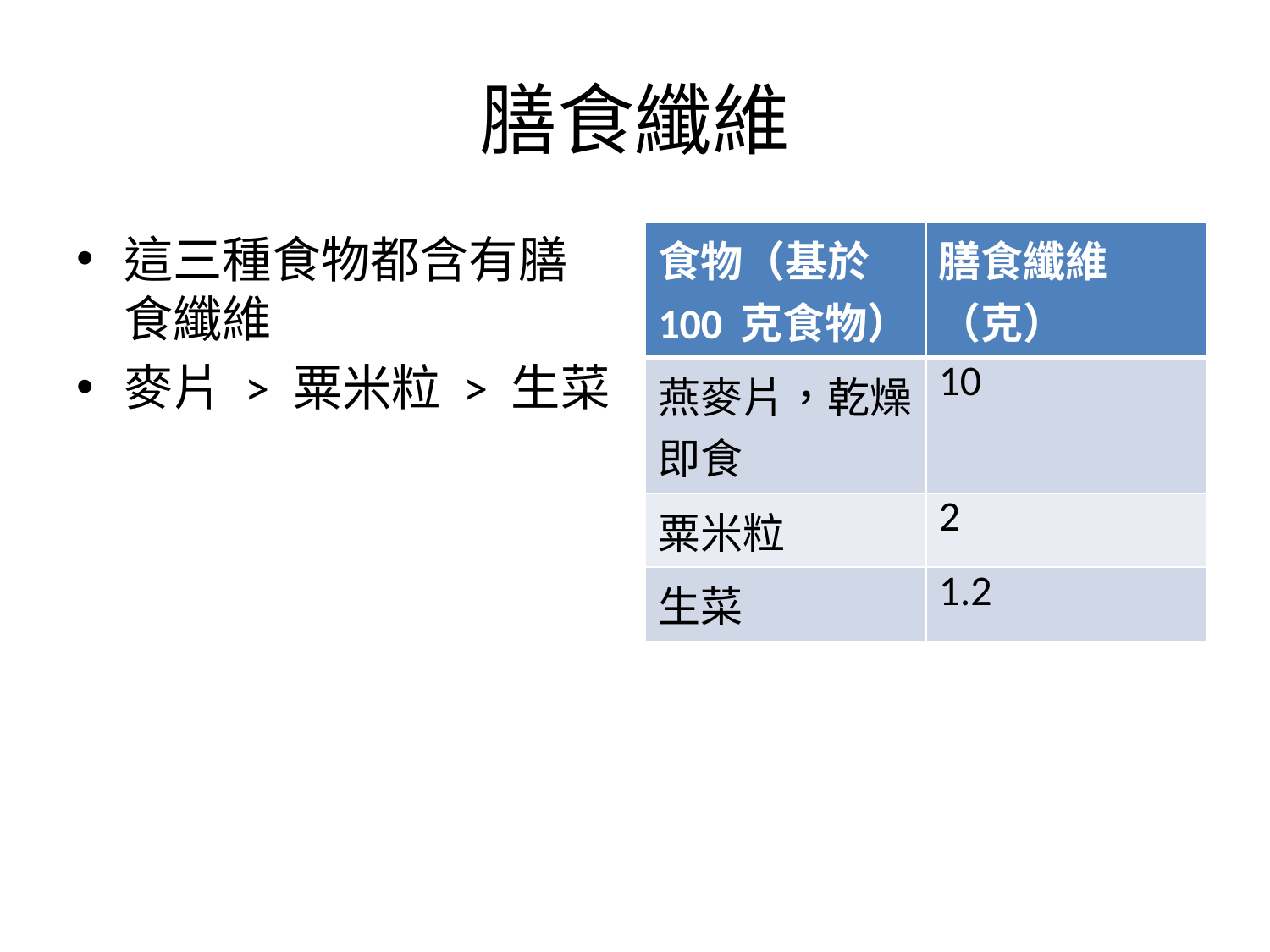

# 膳食纖維
這三種食物都含有膳食纖維
麥片 > 粟米粒 > 生菜

| 食物（基於 100 克食物） | 膳食纖維（克） |
| --- | --- |
| 燕麥片，乾燥，即食 | 10 |
| 粟米粒 | 2 |
| 生菜 | 1.2 |